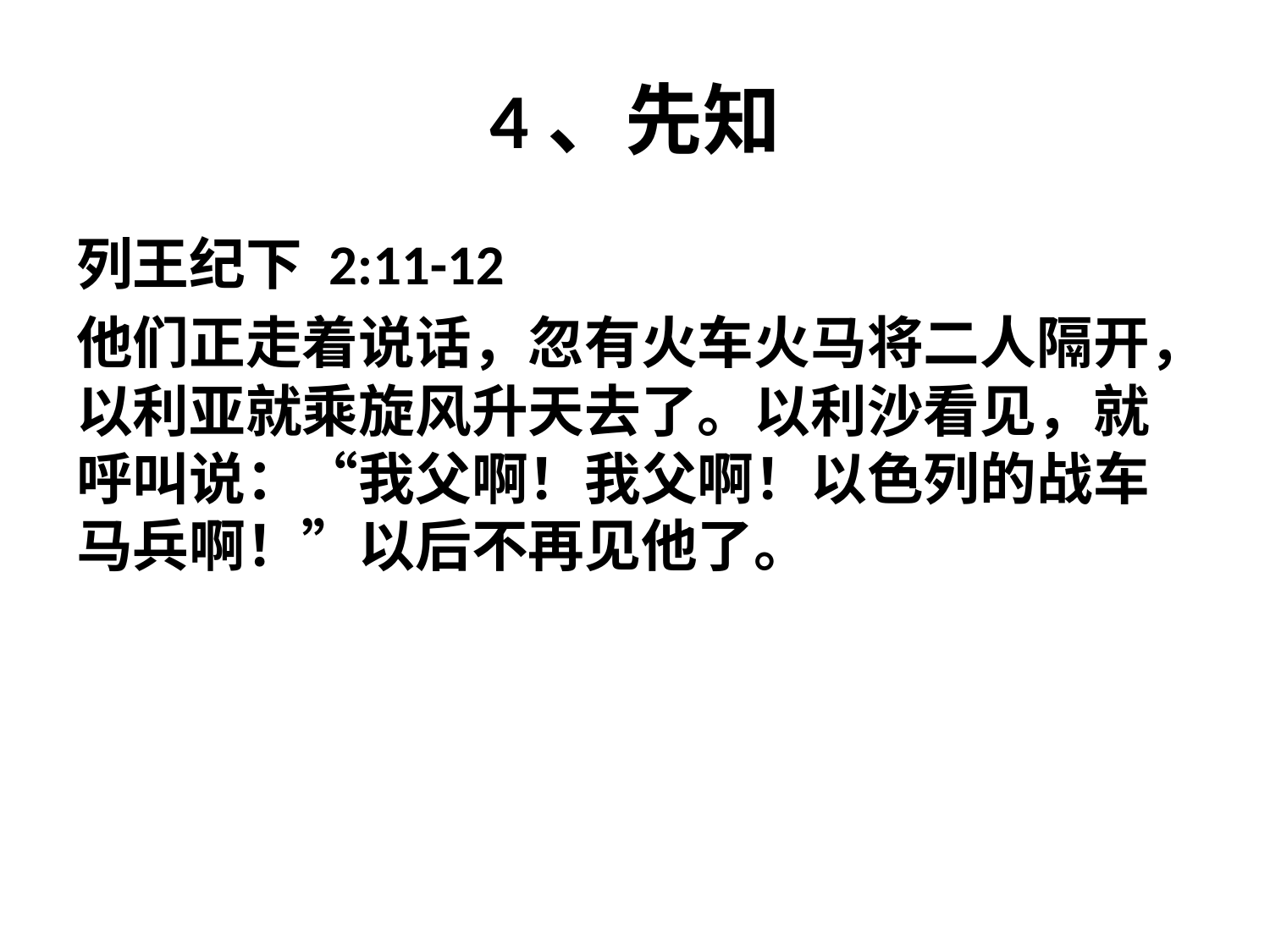

# 4、先知
列王纪下 2:11-12
他们正走着说话，忽有火车火马将二人隔开，以利亚就乘旋风升天去了。以利沙看见，就呼叫说：“我父啊！我父啊！以色列的战车马兵啊！”以后不再见他了。